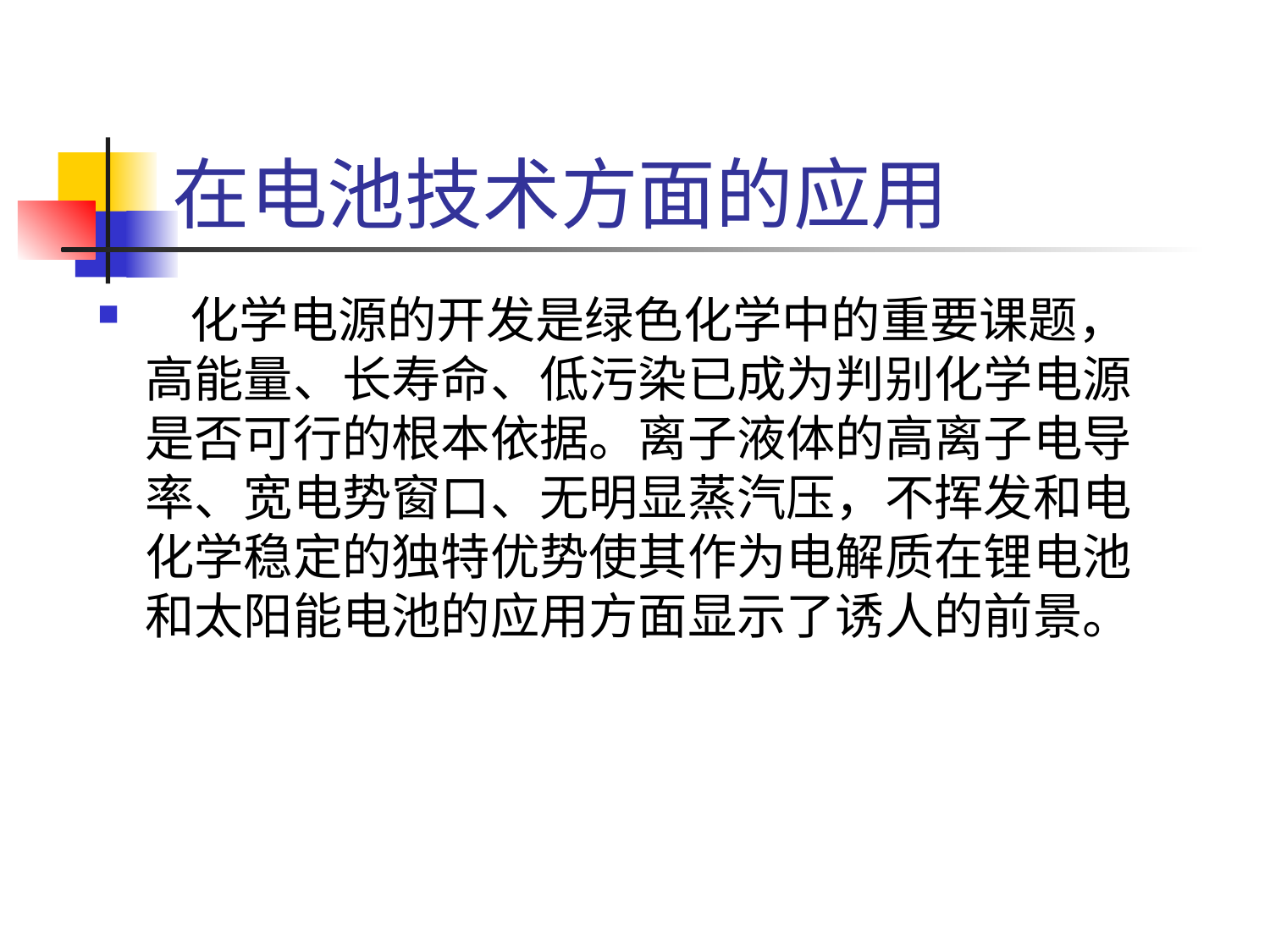

# 在电池技术方面的应用
   化学电源的开发是绿色化学中的重要课题，高能量、长寿命、低污染已成为判别化学电源是否可行的根本依据。离子液体的高离子电导率、宽电势窗口、无明显蒸汽压，不挥发和电化学稳定的独特优势使其作为电解质在锂电池和太阳能电池的应用方面显示了诱人的前景。